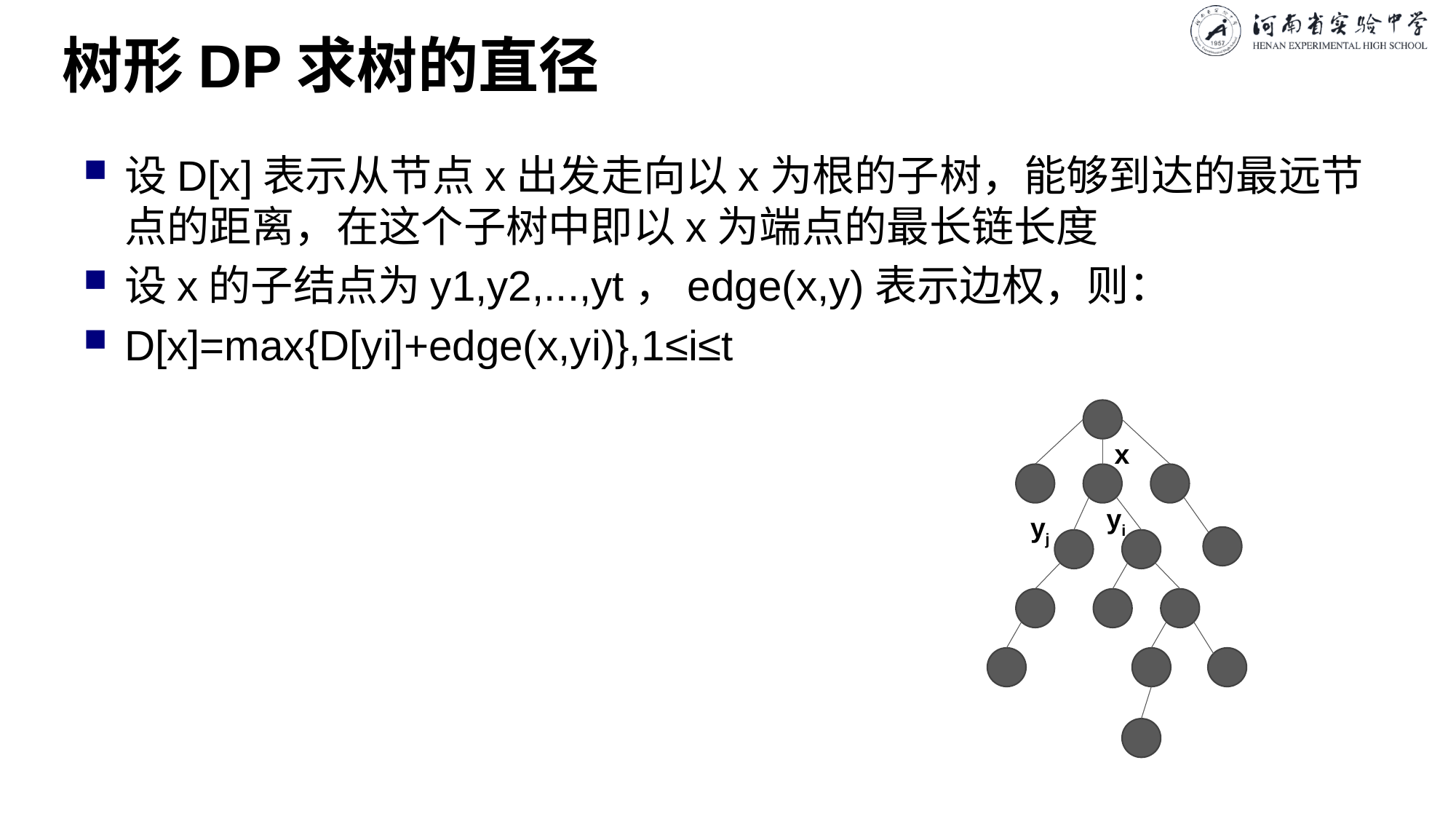

# 树形DP求树的直径
设D[x]表示从节点x出发走向以x为根的子树，能够到达的最远节点的距离，在这个子树中即以x为端点的最长链长度
设x的子结点为y1,y2,...,yt，edge(x,y)表示边权，则：
D[x]=max{D[yi]+edge(x,yi)},1≤i≤t

x
yi
yj